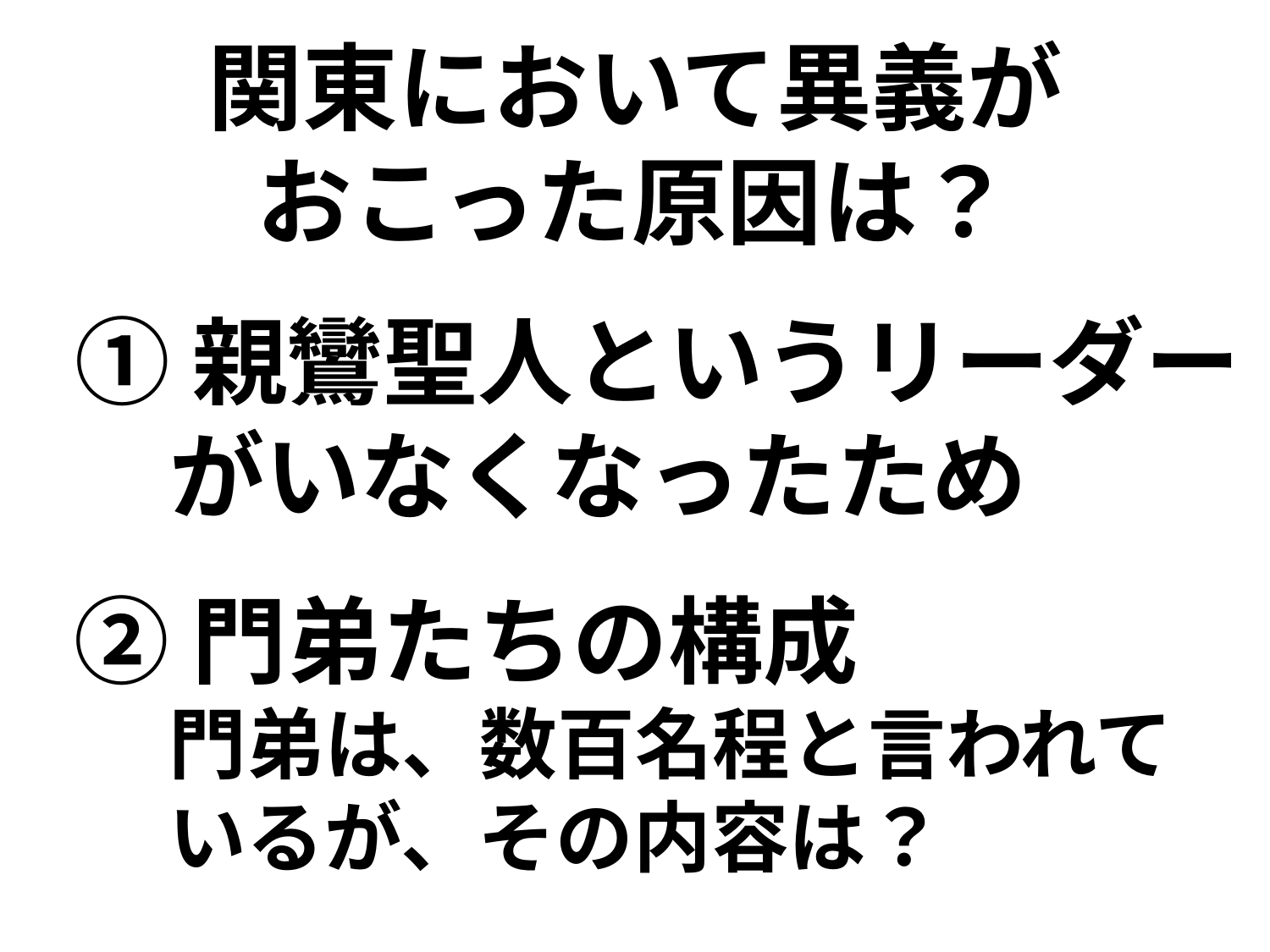

# 関東において異義が おこった原因は？
①親鸞聖人というリーダー
　がいなくなったため
②門弟たちの構成
　 門弟は、数百名程と言われて
　 いるが、その内容は？